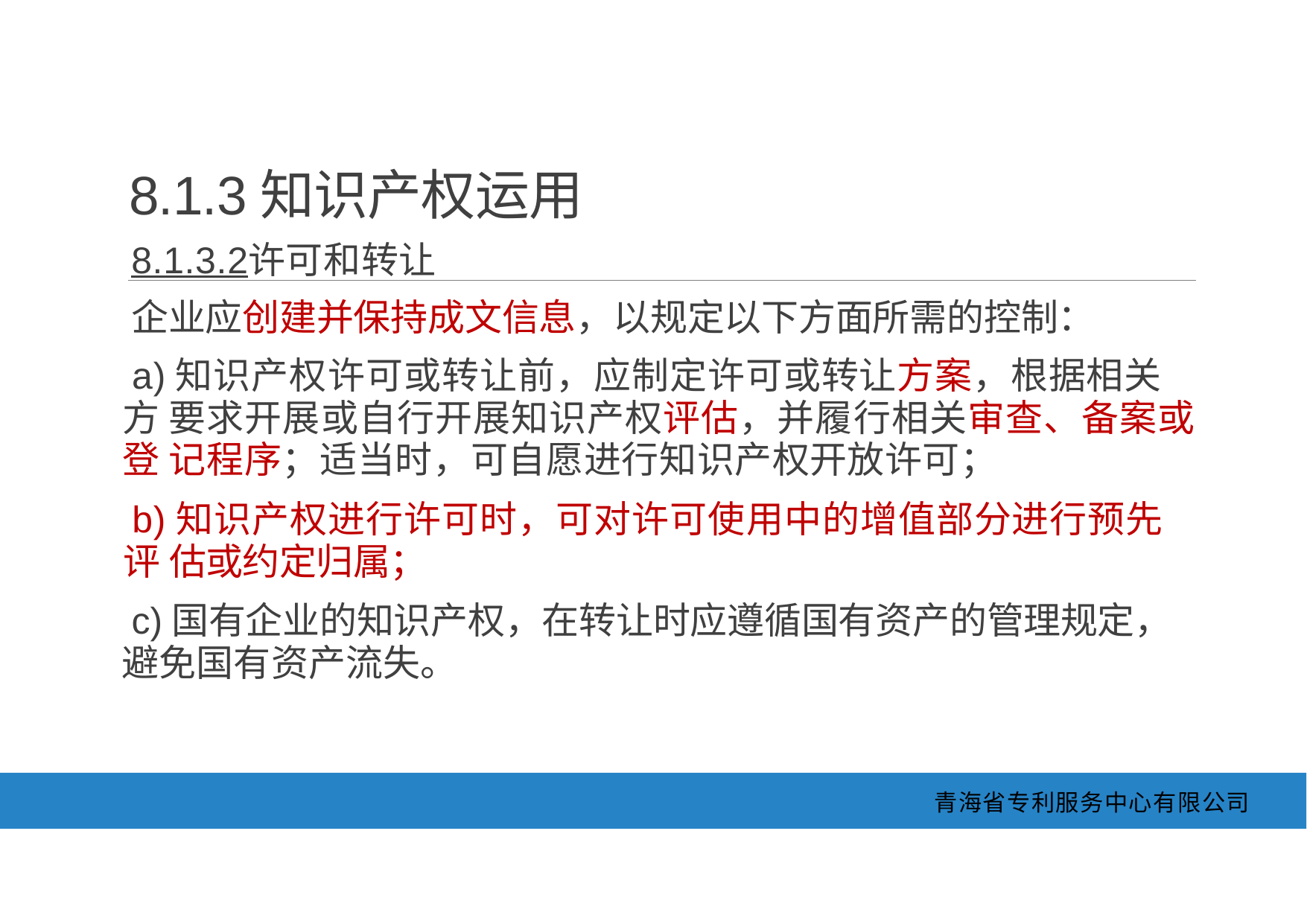

8.1.3知识产权运用
8.1.3.2许可和转让

企业应创建并保持成文信息，以规定以下方面所需的控制：
a)知识产权许可或转让前，应制定许可或转让方案，根据相关方 要求开展或自行开展知识产权评估，并履行相关审查、备案或登 记程序；适当时，可自愿进行知识产权开放许可；
b)知识产权进行许可时，可对许可使用中的增值部分进行预先评 估或约定归属；

c)国有企业的知识产权，在转让时应遵循国有资产的管理规定，  避免国有资产流失。

青海省专利服务中心有限公司